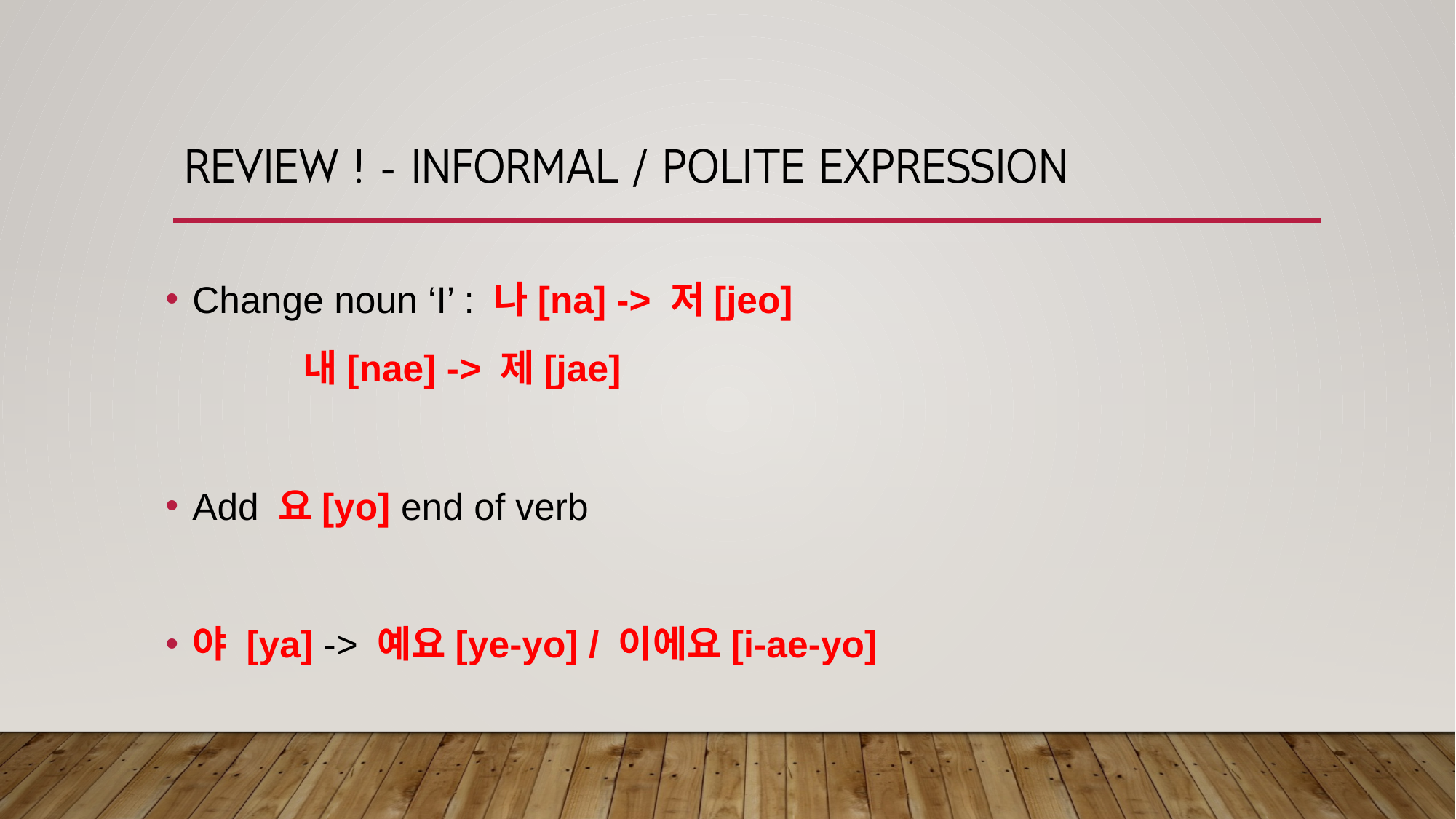

# REVIEW ! - iNFORMAL / POLITE EXPRESSION
Change noun ‘I’ : 나[na] -> 저[jeo]
			  내[nae] -> 제[jae]

Add 요[yo] end of verb

야 [ya] -> 예요[ye-yo] / 이에요[i-ae-yo]